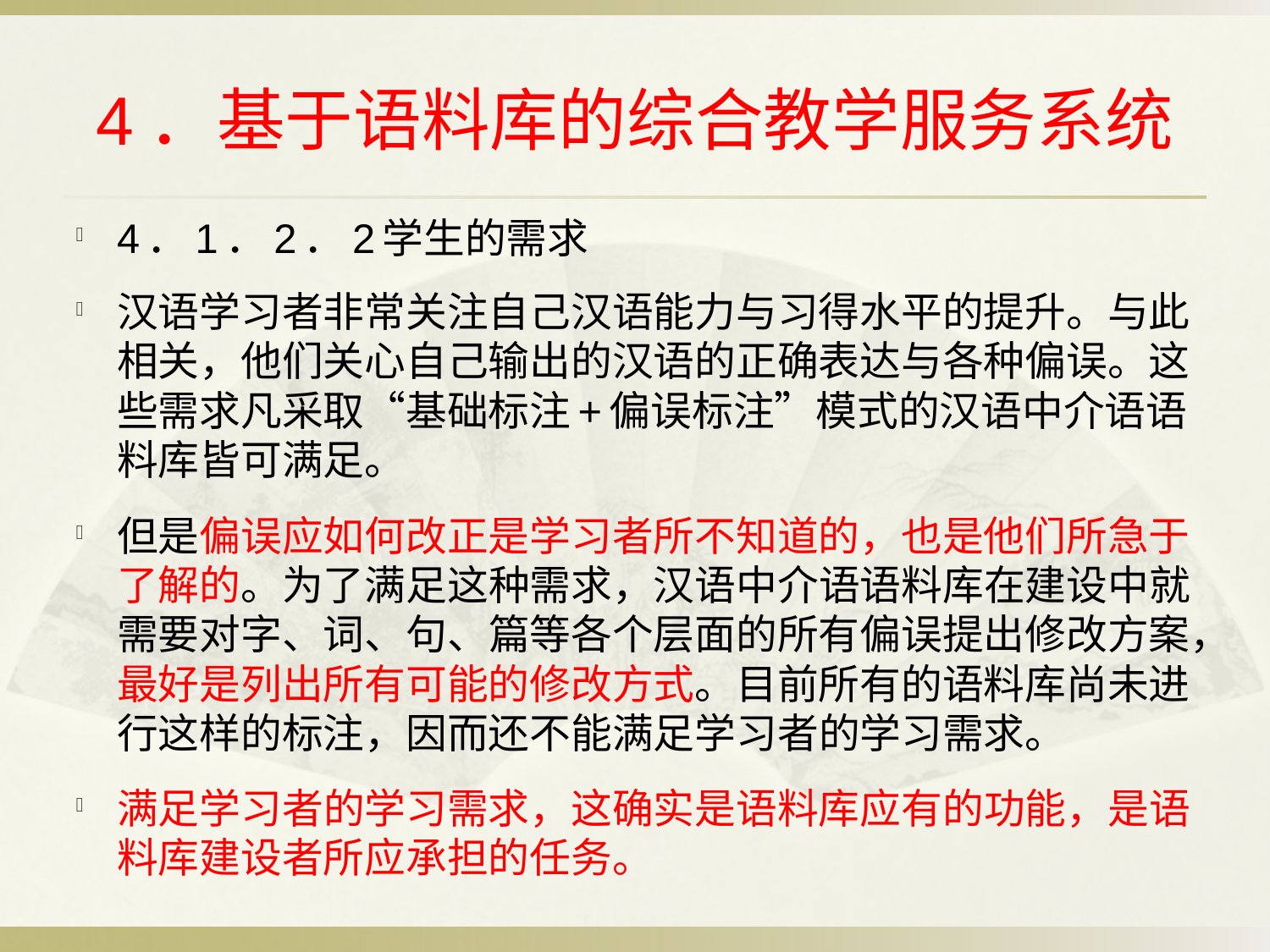

# 4．基于语料库的综合教学服务系统
4．1．2．2学生的需求

汉语学习者非常关注自己汉语能力与习得水平的提升。与此相关，他们关心自己输出的汉语的正确表达与各种偏误。这些需求凡采取“基础标注+偏误标注”模式的汉语中介语语料库皆可满足。

但是偏误应如何改正是学习者所不知道的，也是他们所急于了解的。为了满足这种需求，汉语中介语语料库在建设中就需要对字、词、句、篇等各个层面的所有偏误提出修改方案，最好是列出所有可能的修改方式。目前所有的语料库尚未进行这样的标注，因而还不能满足学习者的学习需求。

满足学习者的学习需求，这确实是语料库应有的功能，是语料库建设者所应承担的任务。